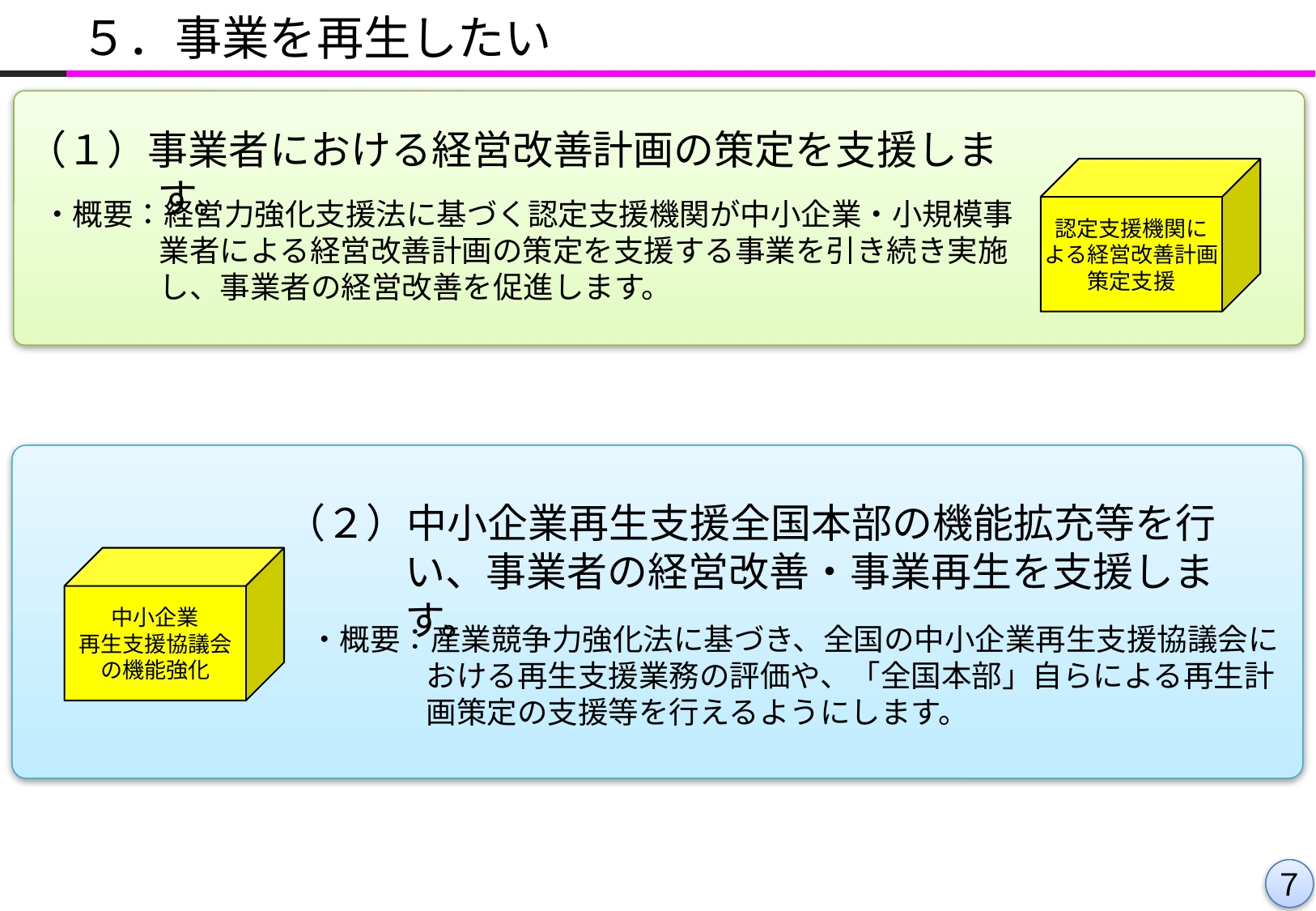

５．事業を再生したい

（１）事業者における経営改善計画の策定を支援します。
認定支援機関に
よる経営改善計画
策定支援
 ・概要：経営力強化支援法に基づく認定支援機関が中小企業・小規模事業者による経営改善計画の策定を支援する事業を引き続き実施し、事業者の経営改善を促進します。

（２）中小企業再生支援全国本部の機能拡充等を行い、事業者の経営改善・事業再生を支援します。
中小企業
再生支援協議会
の機能強化
 ・概要：産業競争力強化法に基づき、全国の中小企業再生支援協議会における再生支援業務の評価や、「全国本部」自らによる再生計画策定の支援等を行えるようにします。

７